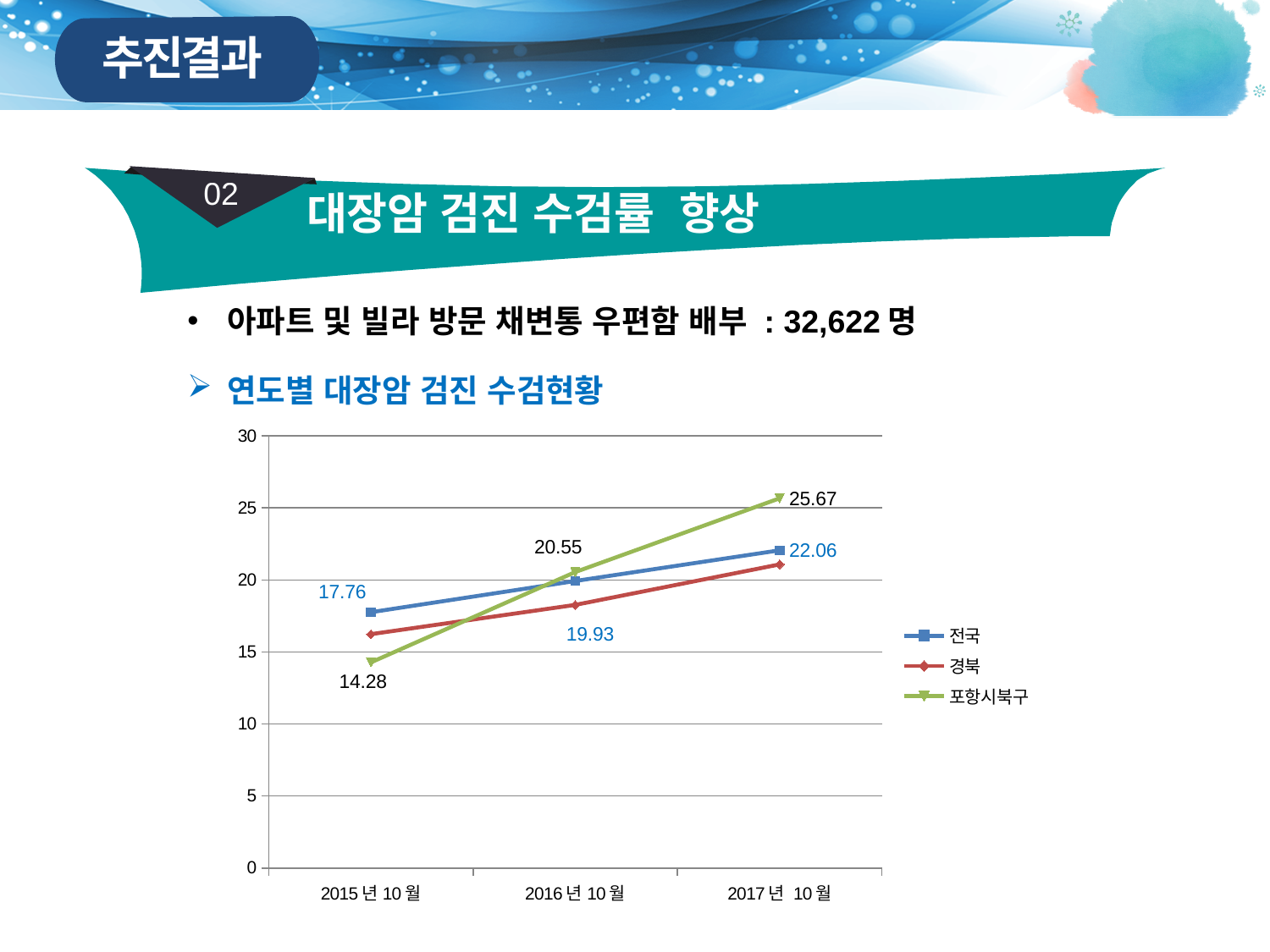

추진결과

02

대장암 검진 수검률  향상
아파트 및 빌라 방문 채변통 우편함 배부 : 32,622명
연도별 대장암 검진 수검현황

### Chart

| Category | 전국 | 경북 | 포항시북구 |
|---|---|---|---|
| 2015년10월 | 17.76 | 16.24 | 14.28 |
| 2016년10월 | 19.93 | 18.27 | 20.55 |
| 2017년 10월 | 22.06 | 21.08 | 25.67 |